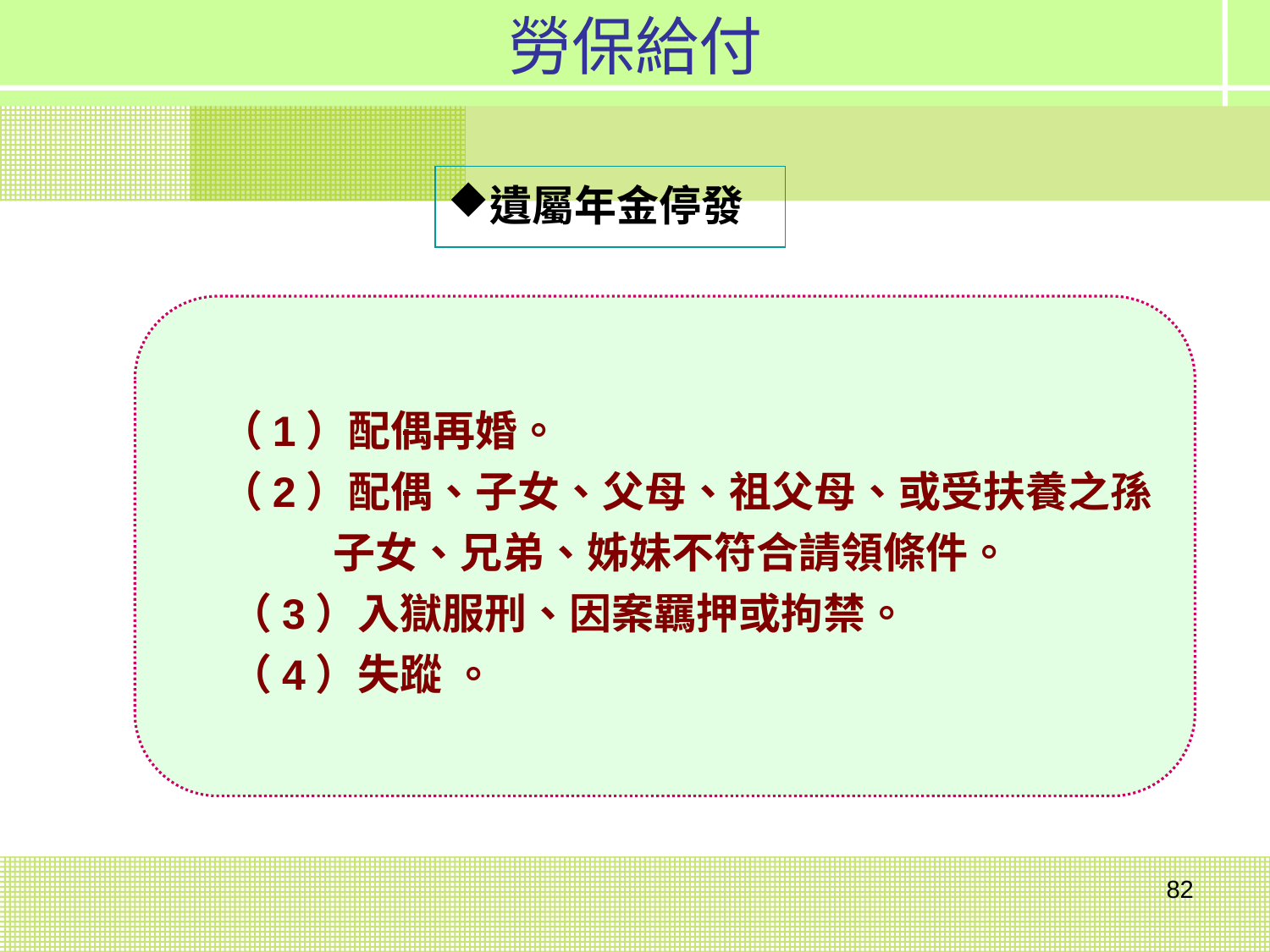

勞保給付

遺屬年金停發
    （1）配偶再婚。
    （2）配偶、子女、父母、祖父母、或受扶養之孫子女、兄弟、姊妹不符合請領條件。
     （3）入獄服刑、因案羈押或拘禁。
     （4）失蹤 。
82